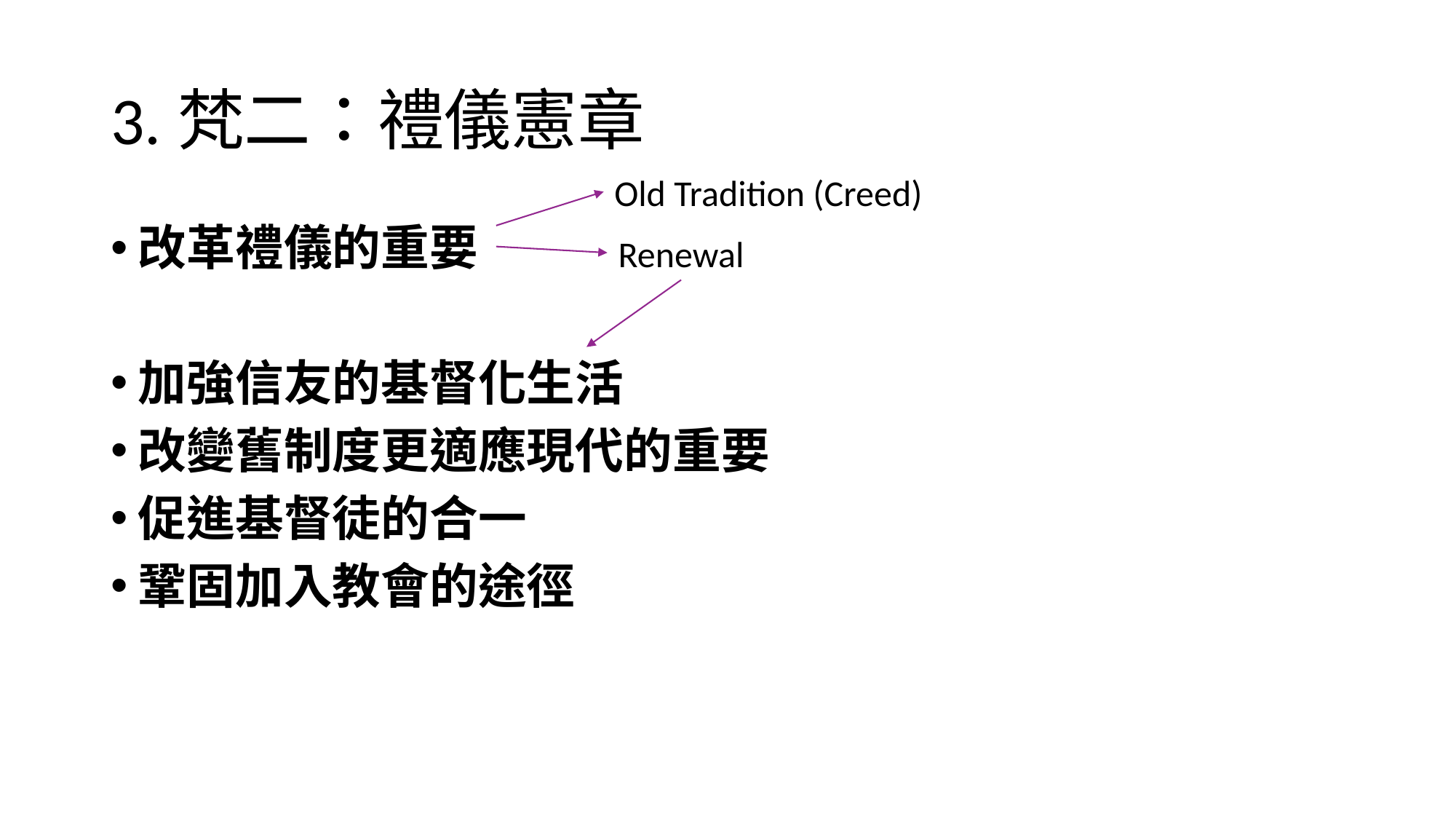

# 3.梵二：禮儀憲章
Old Tradition (Creed)
改革禮儀的重要

加強信友的基督化生活
改變舊制度更適應現代的重要
促進基督徒的合一
鞏固加入教會的途徑

Renewal